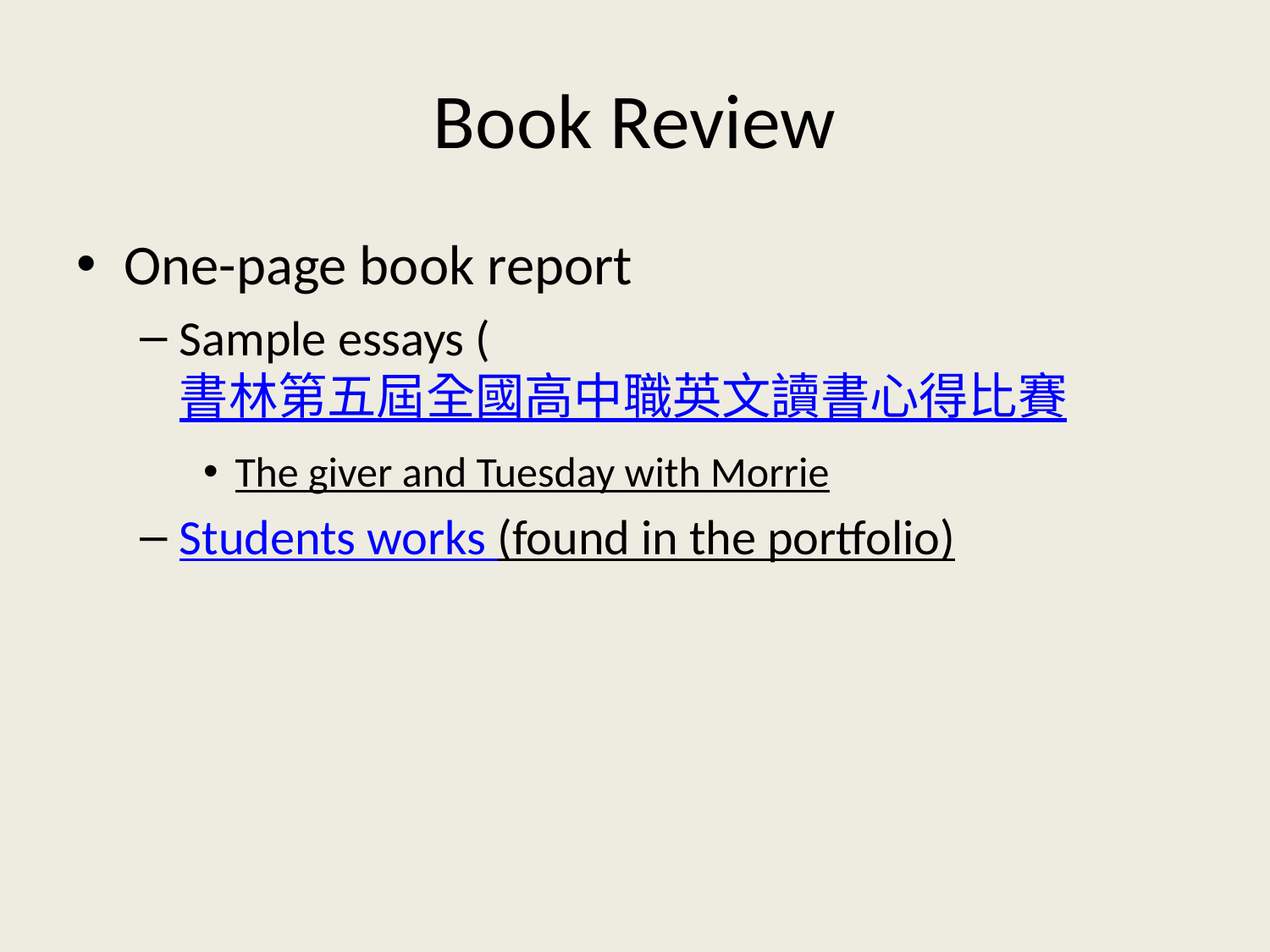

# Book Review
One-page book report
Sample essays (書林第五屆全國高中職英文讀書心得比賽
The giver and Tuesday with Morrie
Students works (found in the portfolio)